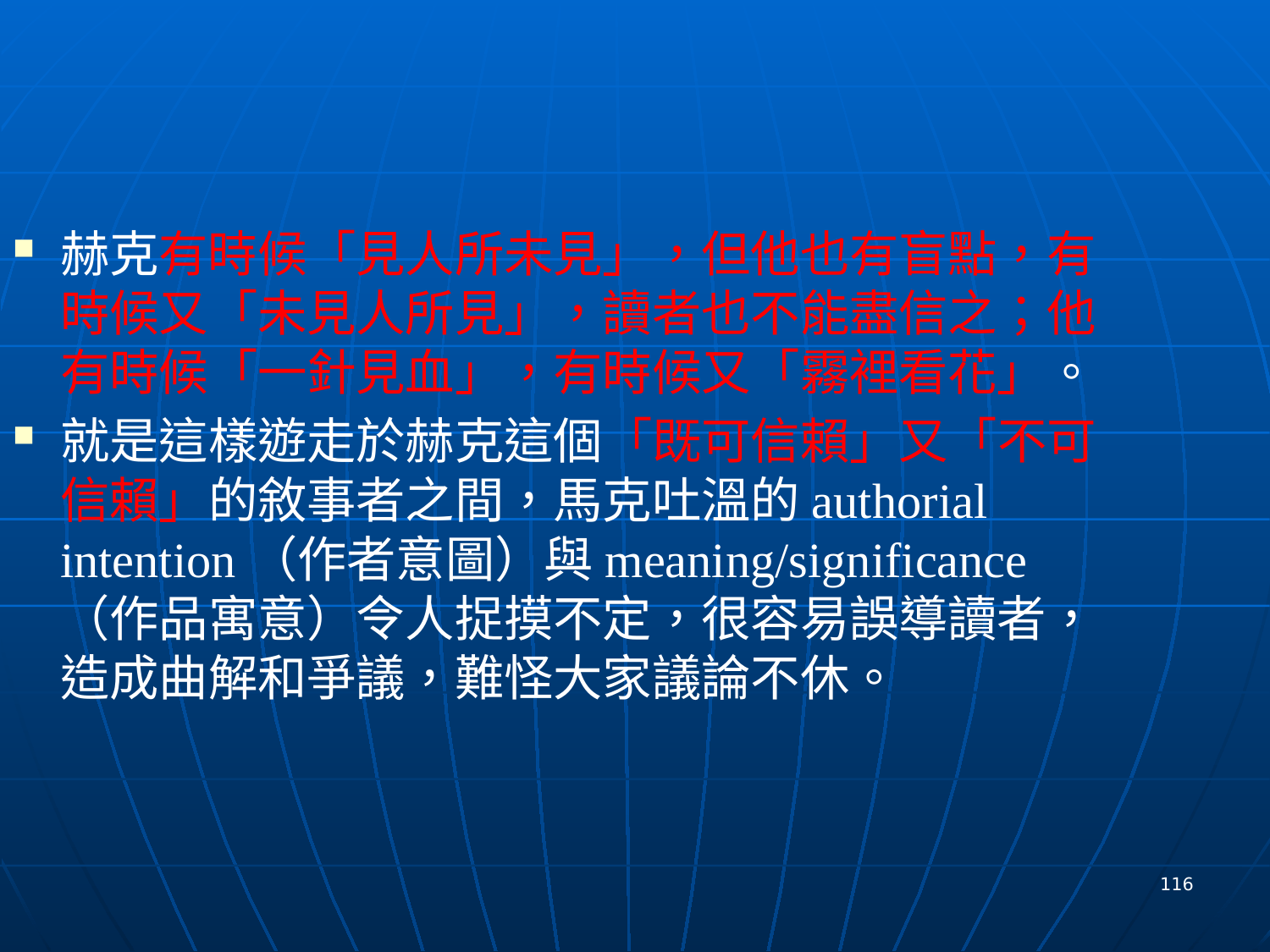

赫克有時候「見人所未見」，但他也有盲點，有時候又「未見人所見」，讀者也不能盡信之；他有時候「一針見血」，有時候又「霧裡看花」。
就是這樣遊走於赫克這個「既可信賴」又「不可信賴」的敘事者之間，馬克吐溫的authorial intention（作者意圖）與meaning/significance（作品寓意）令人捉摸不定，很容易誤導讀者，造成曲解和爭議，難怪大家議論不休。
116